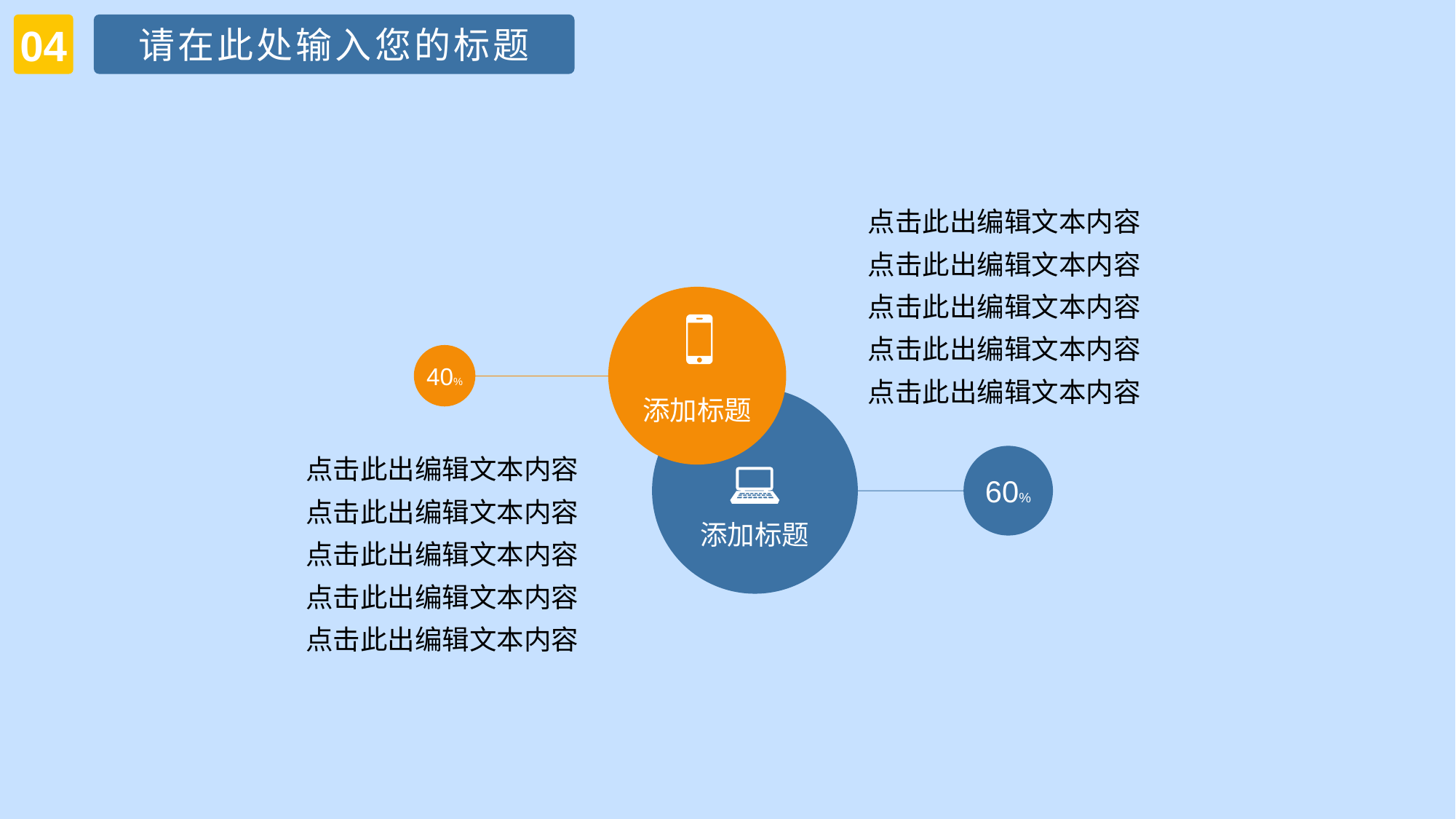

04
请在此处输入您的标题
点击此出编辑文本内容点击此出编辑文本内容点击此出编辑文本内容点击此出编辑文本内容点击此出编辑文本内容
添加标题

40%
添加标题
点击此出编辑文本内容点击此出编辑文本内容点击此出编辑文本内容点击此出编辑文本内容点击此出编辑文本内容
60%